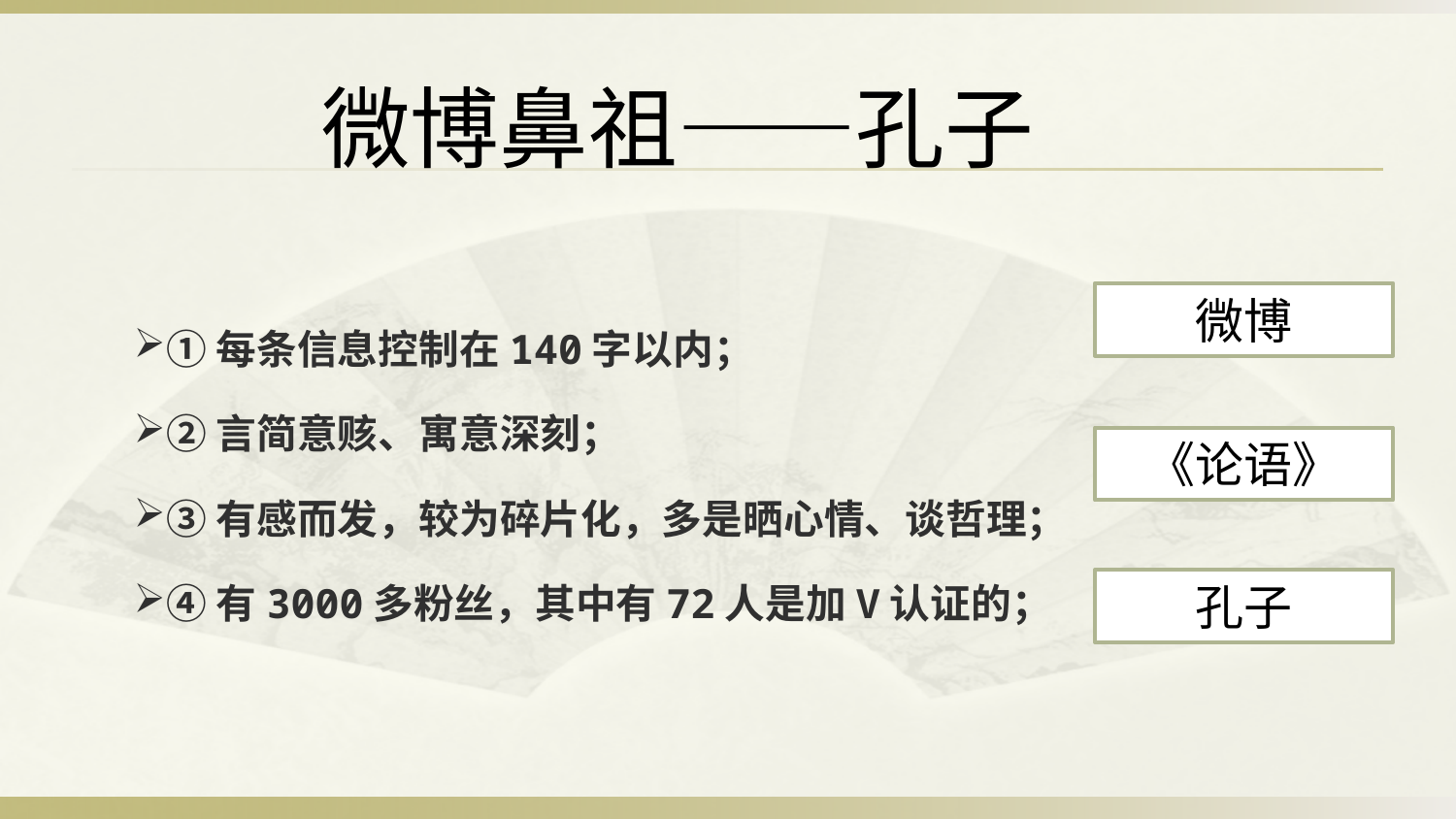

微博鼻祖——孔子

微博
①每条信息控制在140字以内；
②言简意赅、寓意深刻；
③有感而发，较为碎片化，多是晒心情、谈哲理；
④有3000多粉丝，其中有72人是加V认证的；
《论语》
孔子